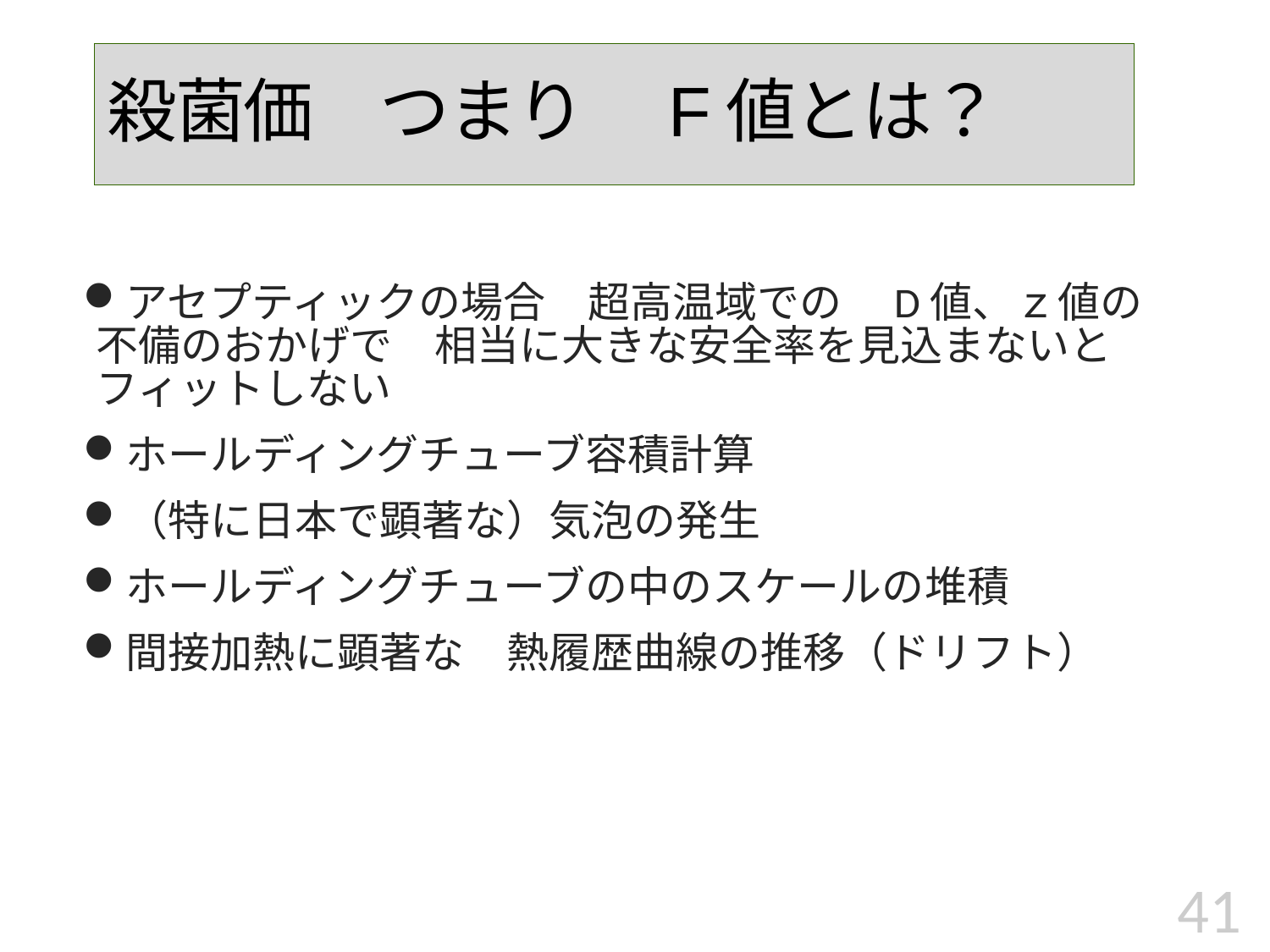

殺菌価　つまり　F値とは？
アセプティックの場合　超高温域での　D値、ｚ値の不備のおかげで　相当に大きな安全率を見込まないとフィットしない
ホールディングチューブ容積計算
（特に日本で顕著な）気泡の発生
ホールディングチューブの中のスケールの堆積
間接加熱に顕著な　熱履歴曲線の推移（ドリフト）
41